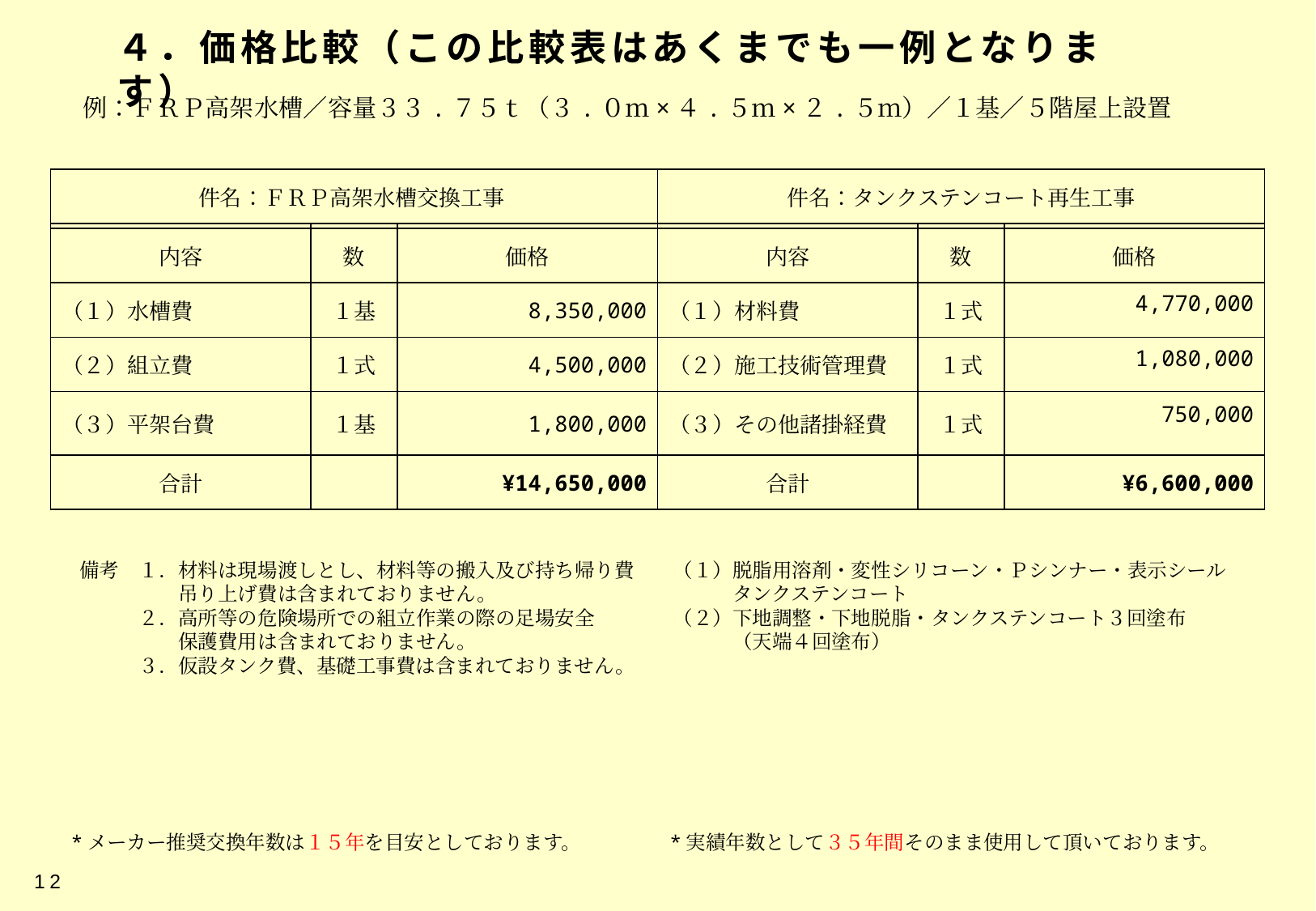

４．価格比較（この比較表はあくまでも一例となります）
例：ＦＲＰ高架水槽／容量３３.７５ｔ（３.０ｍ×４.５ｍ×２.５ｍ）／１基／５階屋上設置
| 件名：ＦＲＰ高架水槽交換工事 |  |  | 件名：タンクステンコート再生工事 |  |  |
| --- | --- | --- | --- | --- | --- |
|  |  |  |  |  |  |
| 内容 | 数 | 価格 | 内容 | 数 | 価格 |
| （１）水槽費 | １基 | 8,350,000 | （１）材料費 | １式 | 4,770,000 |
| （２）組立費 | １式 | 4,500,000 | （２）施工技術管理費 | １式 | 1,080,000 |
| （３）平架台費 | １基 | 1,800,000 | （３）その他諸掛経費 | １式 | 750,000 |
| 合計 |  | ¥14,650,000 | 合計 |  | ¥6,600,000 |
備考　１．材料は現場渡しとし、材料等の搬入及び持ち帰り費
　　　　　吊り上げ費は含まれておりません。
　　　２．高所等の危険場所での組立作業の際の足場安全
　　　　　保護費用は含まれておりません。
　　　３．仮設タンク費、基礎工事費は含まれておりません。
（１）脱脂用溶剤・変性シリコーン・Ｐシンナー・表示シール
　　　タンクステンコート
（２）下地調整・下地脱脂・タンクステンコート３回塗布
　　　（天端４回塗布）
*メーカー推奨交換年数は１５年を目安としております。
*実績年数として３５年間そのまま使用して頂いております。
12